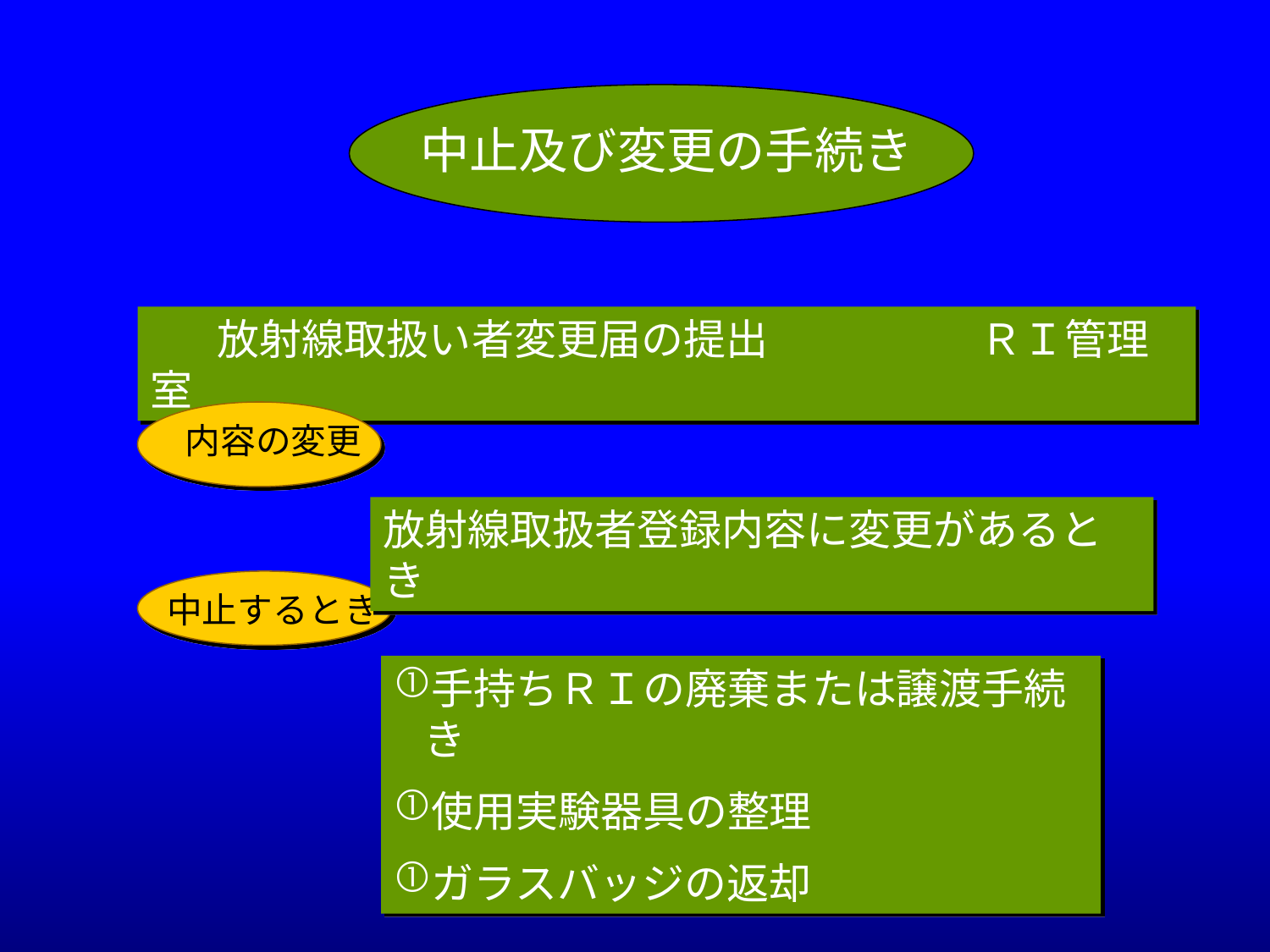

中止及び変更の手続き
      放射線取扱い者変更届の提出　　　　　ＲＩ管理室

  内容の変更
放射線取扱者登録内容に変更があるとき

中止するとき
手持ちＲＩの廃棄または譲渡手続き
使用実験器具の整理
ガラスバッジの返却